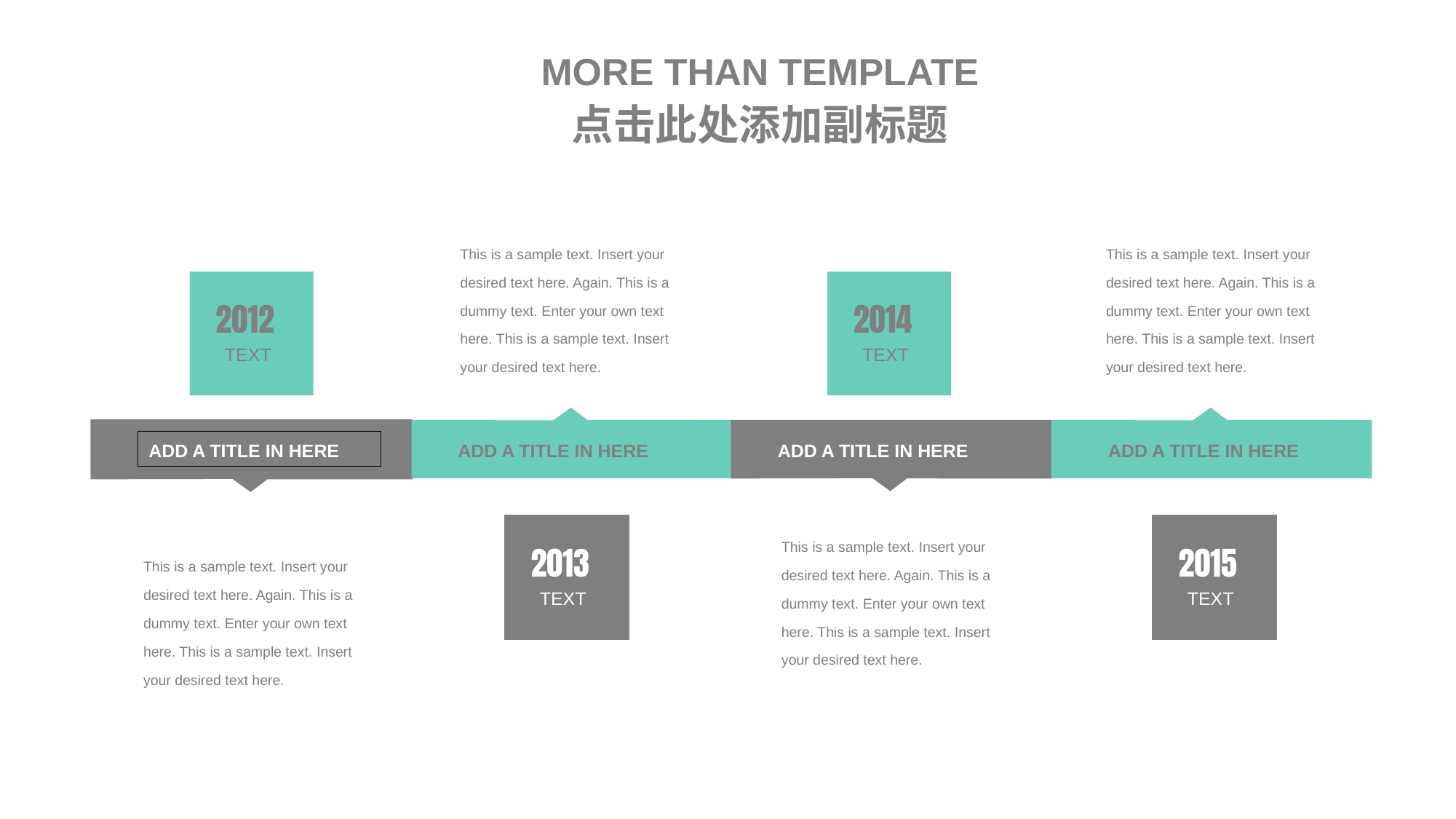

MORE THAN TEMPLATE
点击此处添加副标题
This is a sample text. Insert your desired text here. Again. This is a dummy text. Enter your own text here. This is a sample text. Insert your desired text here.
This is a sample text. Insert your desired text here. Again. This is a dummy text. Enter your own text here. This is a sample text. Insert your desired text here.

2012
TEXT

2014
TEXT

ADD A TITLE IN HERE

ADD A TITLE IN HERE

ADD A TITLE IN HERE

ADD A TITLE IN HERE

2013
TEXT

2015
TEXT
This is a sample text. Insert your desired text here. Again. This is a dummy text. Enter your own text here. This is a sample text. Insert your desired text here.
This is a sample text. Insert your desired text here. Again. This is a dummy text. Enter your own text here. This is a sample text. Insert your desired text here.